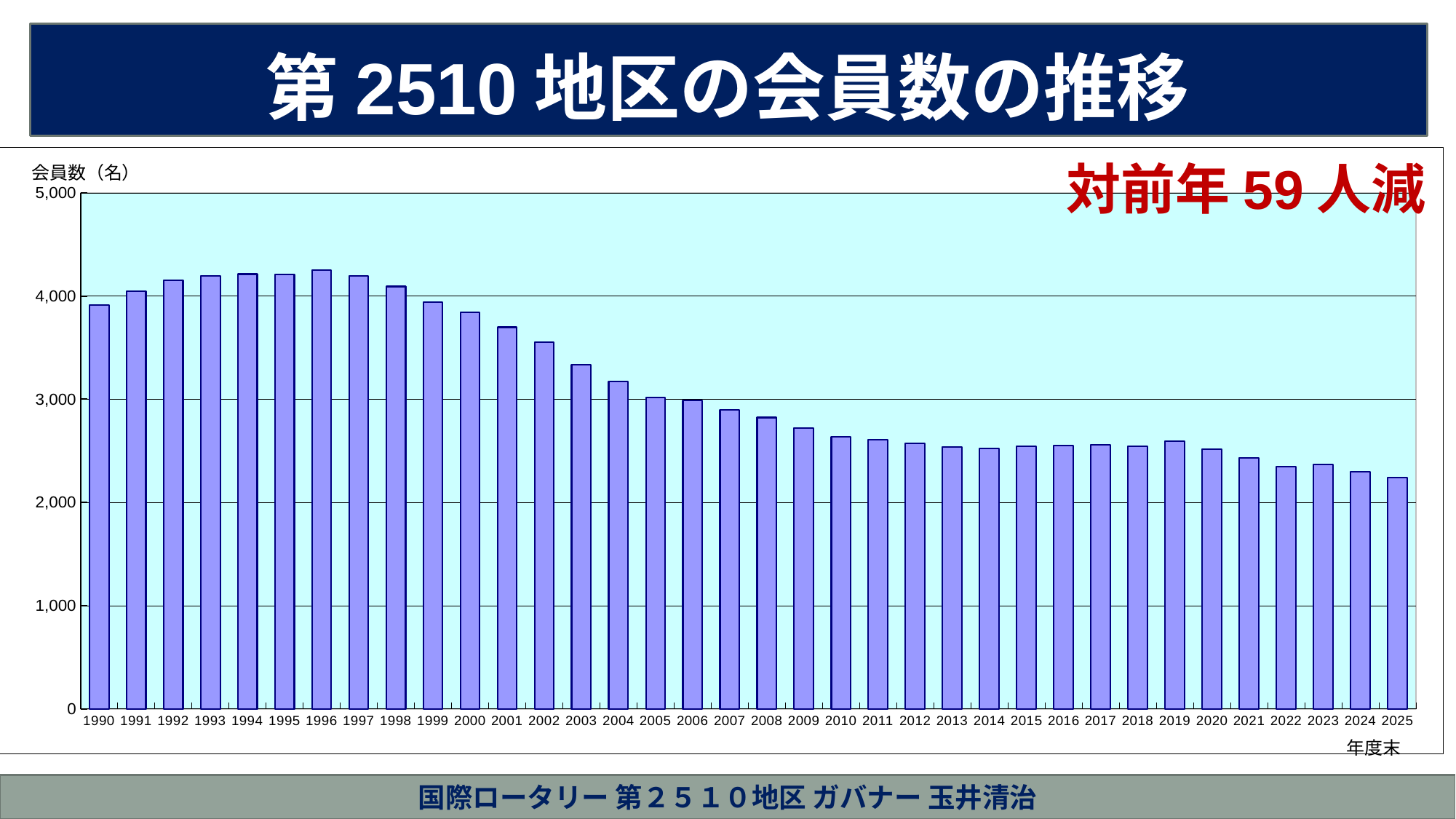

斉木

第2510地区の会員数の推移

### Chart

| Category | 会員数(名) |
|---|---|
| 1990 | 3914.0 |
| 1991 | 4045.0 |
| 1992 | 4150.0 |
| 1993 | 4192.0 |
| 1994 | 4213.0 |
| 1995 | 4209.0 |
| 1996 | 4254.0 |
| 1997 | 4195.0 |
| 1998 | 4093.0 |
| 1999 | 3940.0 |
| 2000 | 3844.0 |
| 2001 | 3698.0 |
| 2002 | 3554.0 |
| 2003 | 3336.0 |
| 2004 | 3172.0 |
| 2005 | 3016.0 |
| 2006 | 2987.0 |
| 2007 | 2898.0 |
| 2008 | 2823.0 |
| 2009 | 2723.0 |
| 2010 | 2637.0 |
| 2011 | 2606.0 |
| 2012 | 2573.0 |
| 2013 | 2539.0 |
| 2014 | 2521.0 |
| 2015 | 2544.0 |
| 2016 | 2552.0 |
| 2017 | 2560.0 |
| 2018 | 2542.0 |
| 2019 | 2592.0 |
| 2020 | 2517.0 |
| 2021 | 2434.0 |
| 2022 | 2349.0 |
| 2023 | 2367.0 |
| 2024 | 2298.0 |
| 2025 | 2239.0 |
対前年59人減

国際ロータリー 第２５１０地区 ガバナー 玉井清治